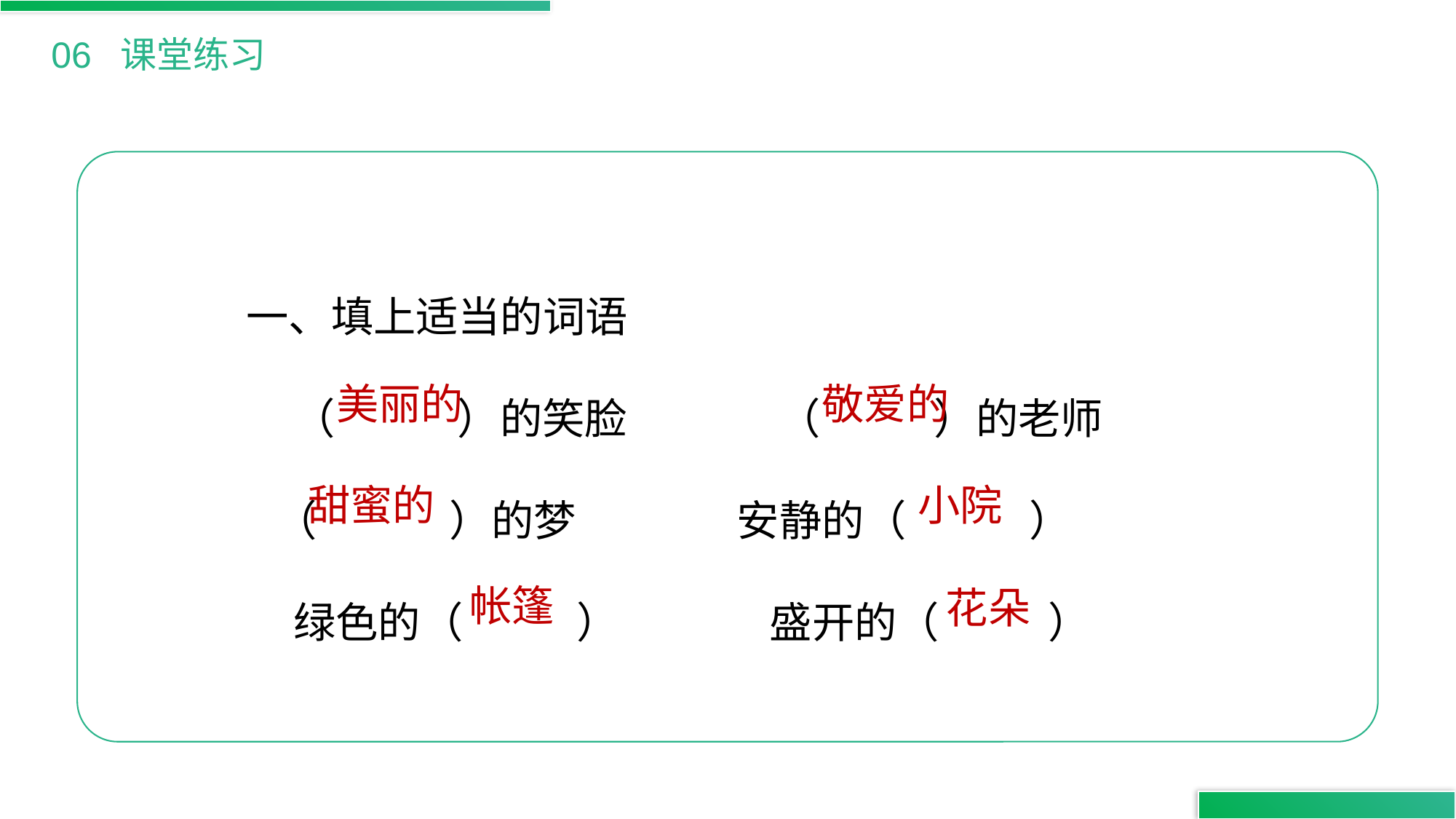

06  课堂练习
   一、填上适当的词语
　　（　    　）的笑脸　　       （　   　）的老师
      （　     　）的梦                 安静的（　    　）
        绿色的（　   　）　  　     盛开的（　       ）
美丽的
敬爱的
甜蜜的
小院
帐篷
花朵